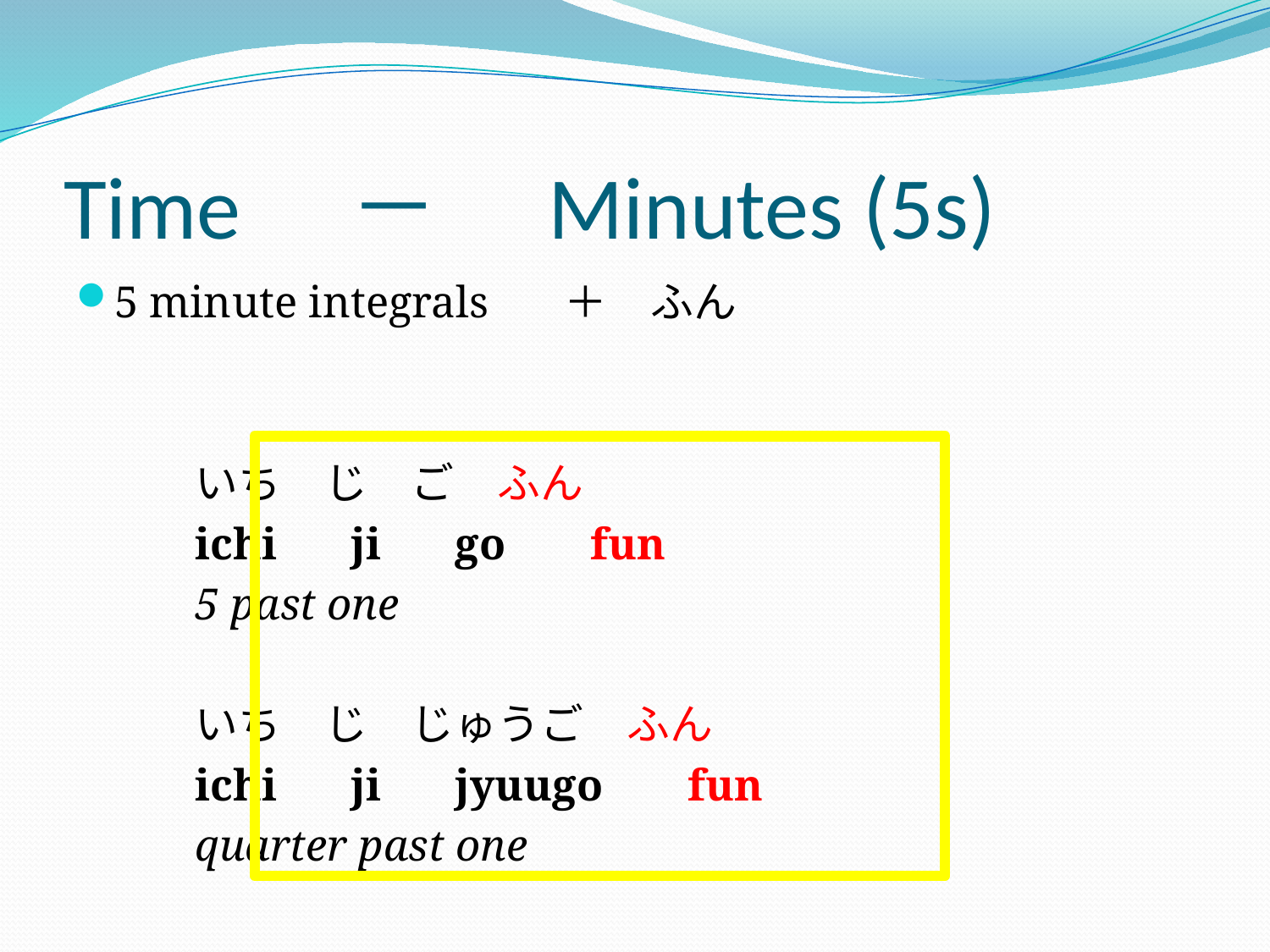

# Time　－　Minutes (5s)
5 minute integrals  　＋　ふん

		いち　じ　ご　ふん
		ichi 　ji 　go  　fun
		5 past one

		いち　じ　じゅうご　ふん
		ichi 　ji 　jyuugo  　fun
		quarter past one